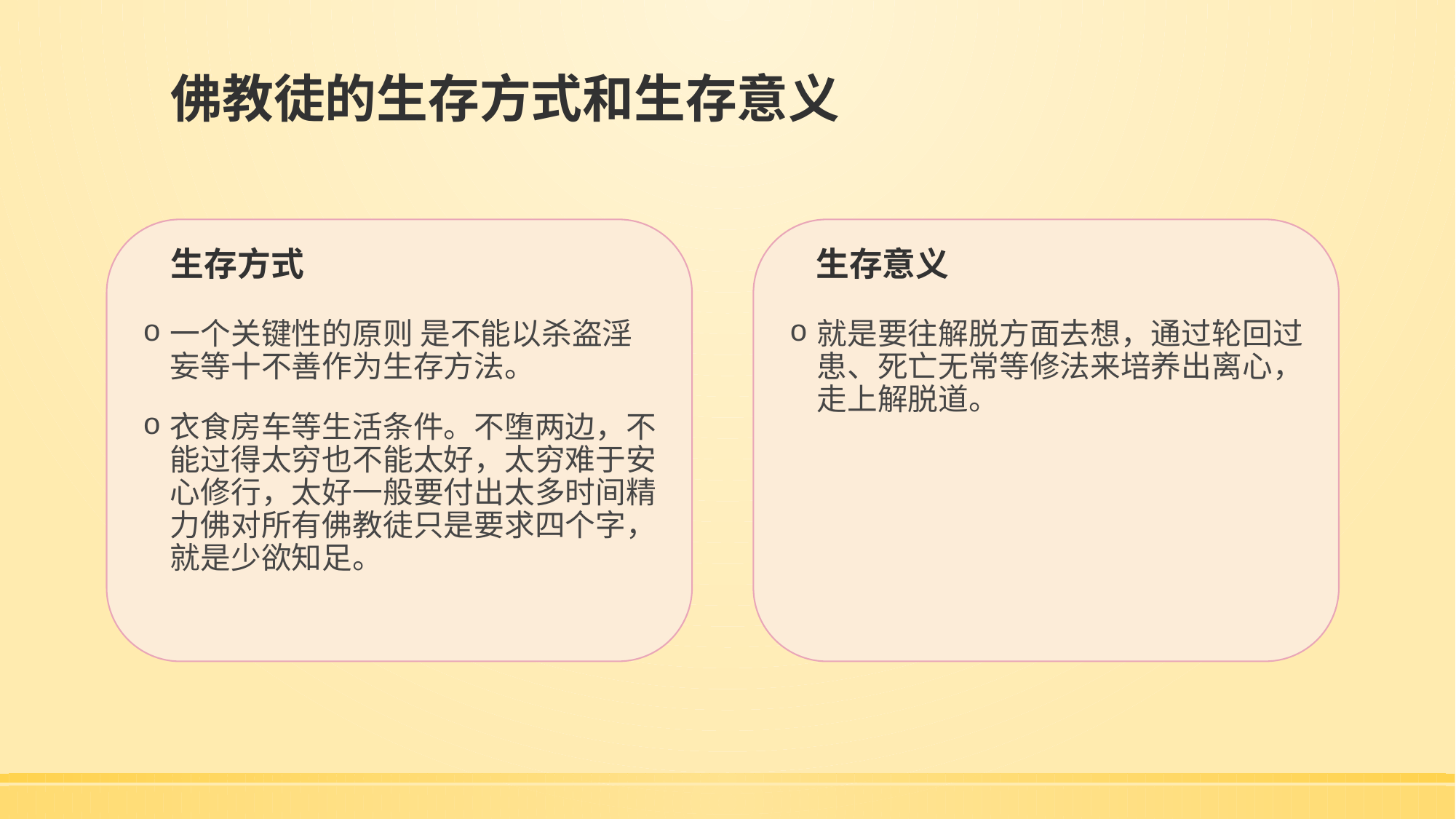

# 佛教徒的生存方式和生存意义

生存方式
生存意义
一个关键性的原则 是不能以杀盗淫妄等十不善作为生存方法。
衣食房车等生活条件。不堕两边，不能过得太穷也不能太好，太穷难于安心修行，太好一般要付出太多时间精力佛对所有佛教徒只是要求四个字，就是少欲知足。

就是要往解脱方面去想，通过轮回过患、死亡无常等修法来培养出离心，走上解脱道。